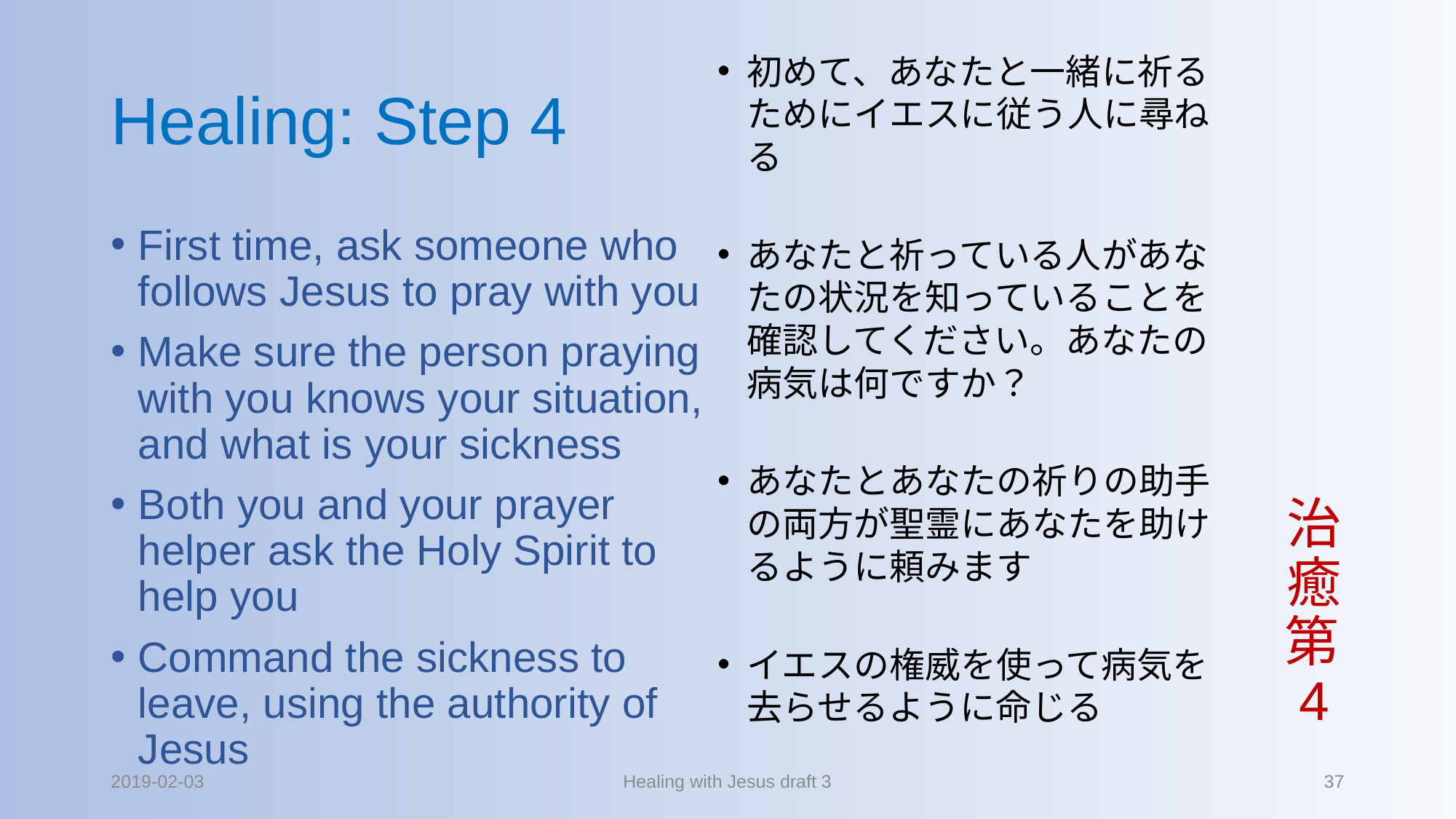

# Healing: Step 4
初めて、あなたと一緒に祈るためにイエスに従う人に尋ねる
あなたと祈っている人があなたの状況を知っていることを確認してください。あなたの病気は何ですか？
あなたとあなたの祈りの助手の両方が聖霊にあなたを助けるように頼みます
イエスの権威を使って病気を去らせるように命じる
治癒第4
First time, ask someone who follows Jesus to pray with you
Make sure the person praying with you knows your situation, and what is your sickness
Both you and your prayer helper ask the Holy Spirit to help you
Command the sickness to leave, using the authority of Jesus
2019-02-03
Healing with Jesus draft 3
37